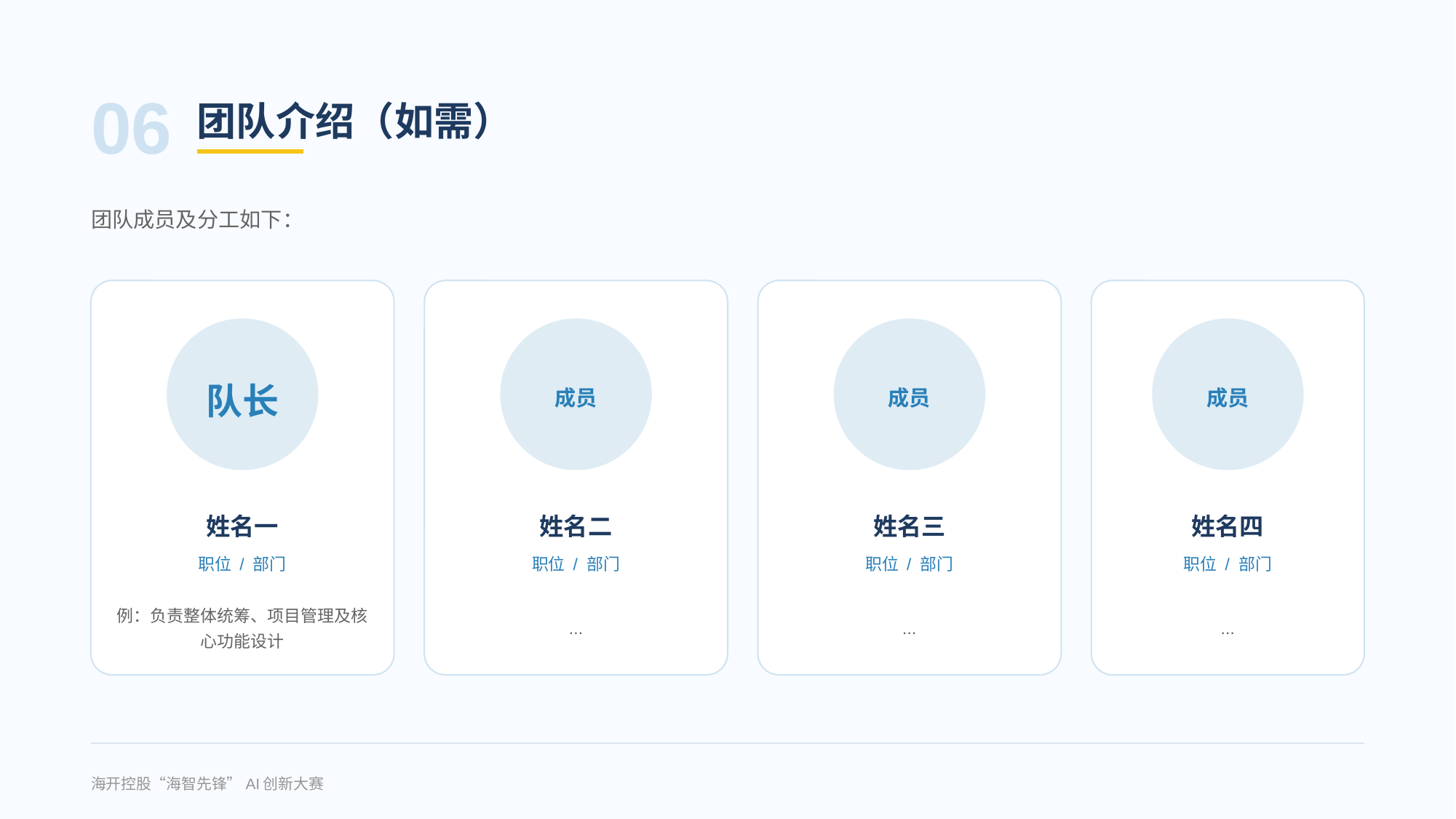

06
团队介绍（如需）
团队成员及分工如下：

队长
成员
成员
成员
姓名一
姓名二
姓名三
姓名四
职位 / 部门
职位 / 部门
职位 / 部门
职位 / 部门
例：负责整体统筹、项目管理及核心功能设计
...
...
...
海开控股“海智先锋”AI创新大赛